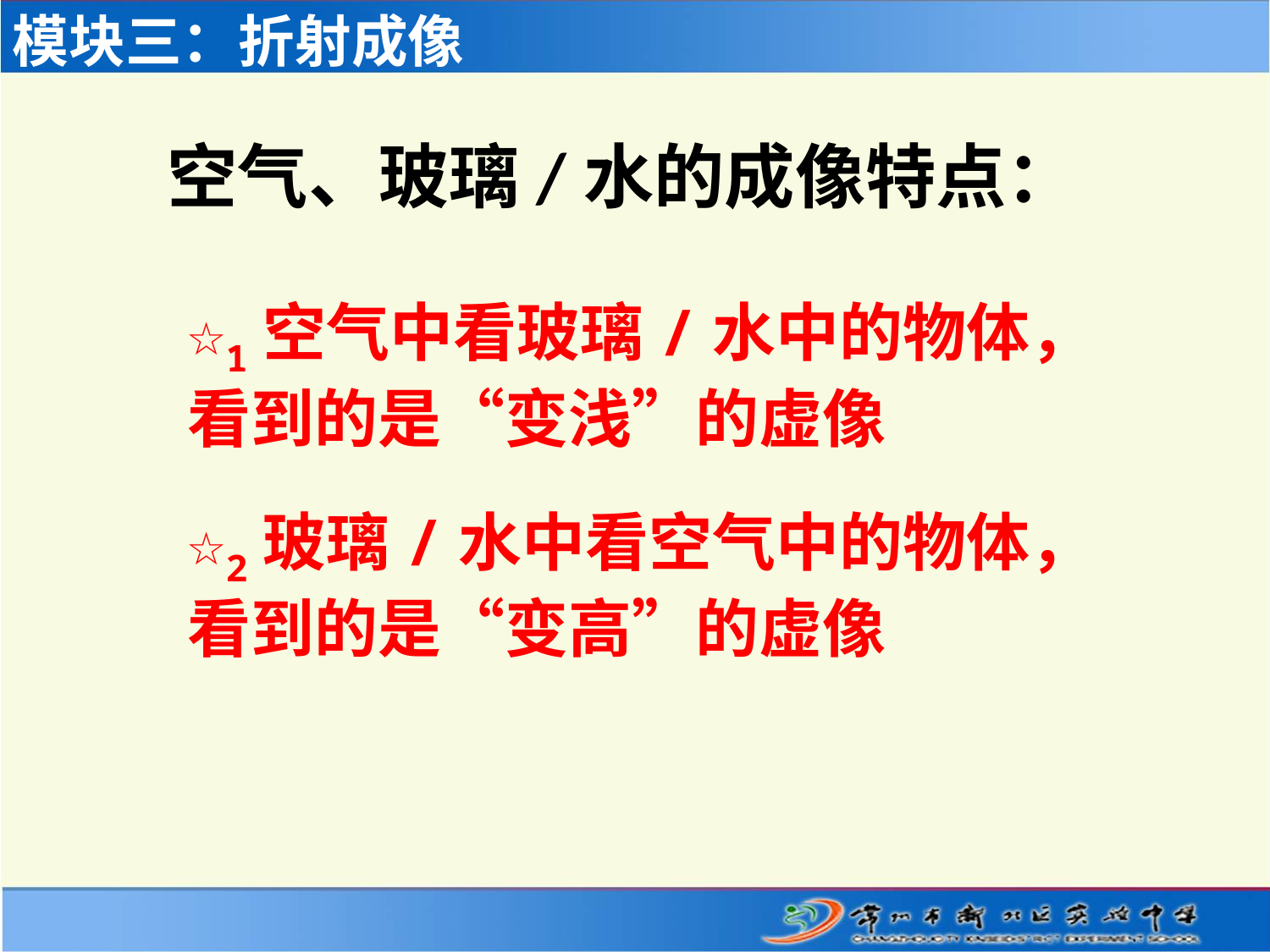

模块三：折射成像
空气、玻璃/水的成像特点：
☆1空气中看玻璃/水中的物体，看到的是“变浅”的虚像
☆2玻璃/水中看空气中的物体，看到的是“变高”的虚像